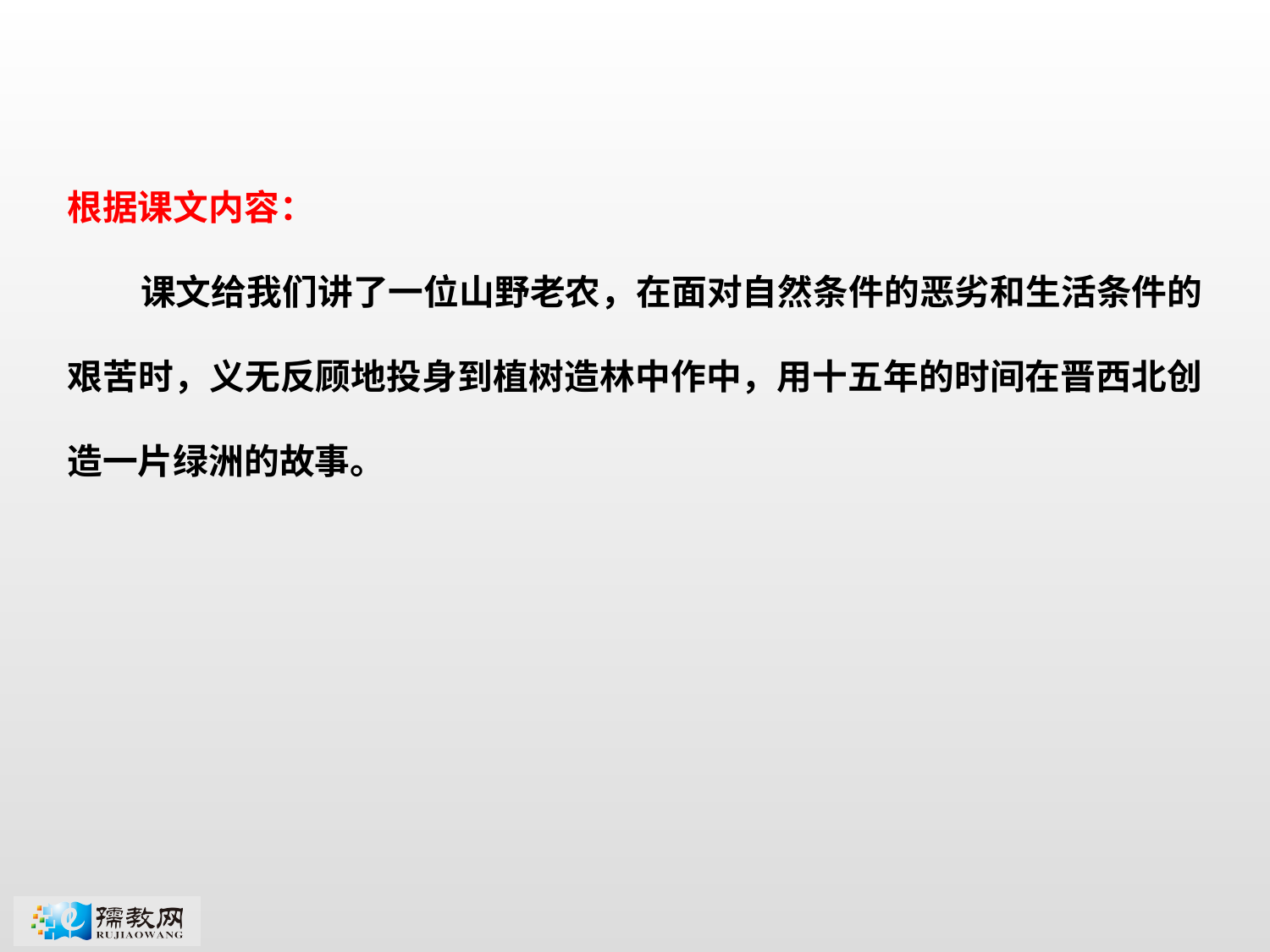

根据课文内容：
        课文给我们讲了一位山野老农，在面对自然条件的恶劣和生活条件的艰苦时，义无反顾地投身到植树造林中作中，用十五年的时间在晋西北创造一片绿洲的故事。